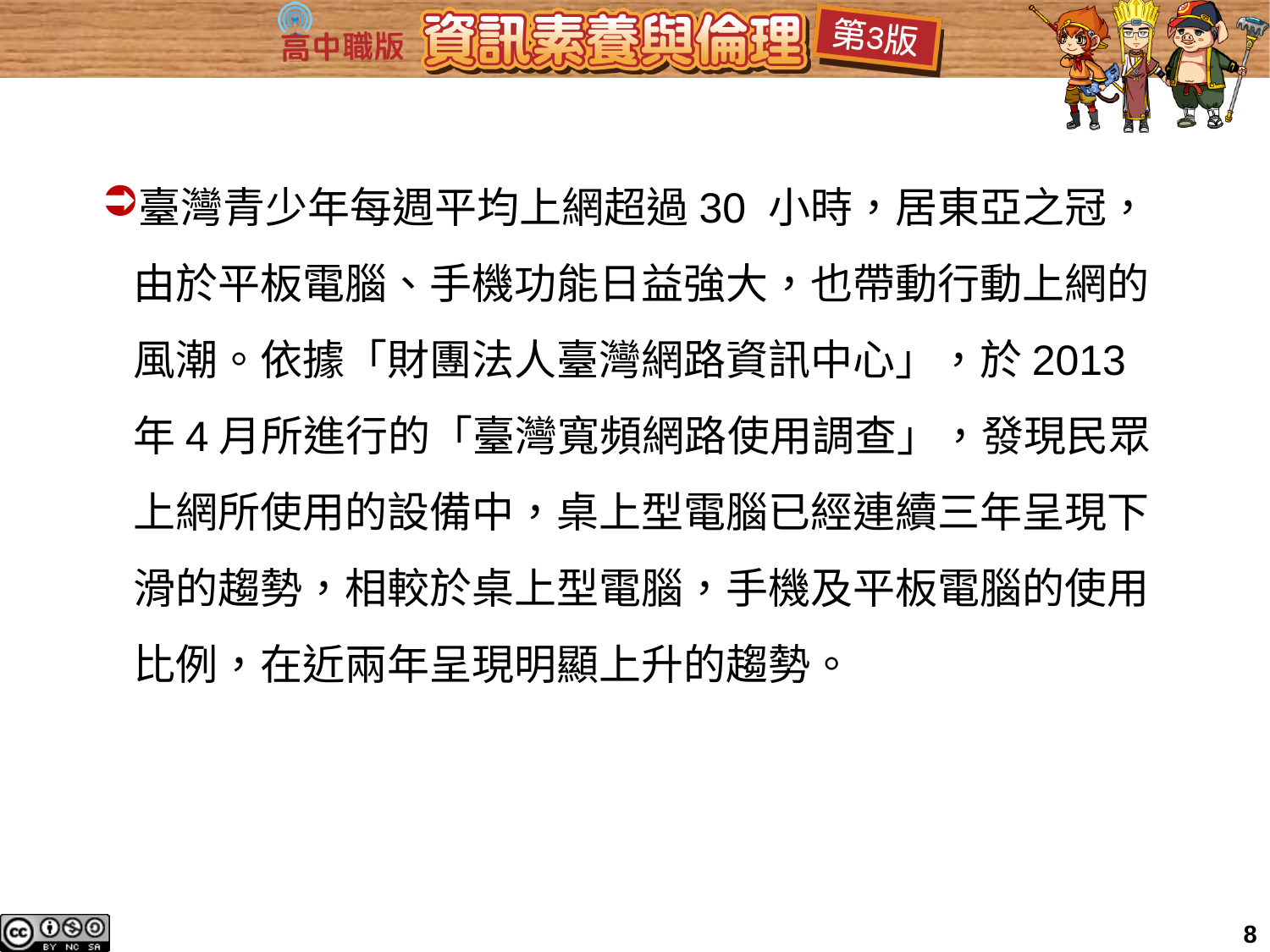

臺灣青少年每週平均上網超過30 小時，居東亞之冠，由於平板電腦、手機功能日益強大，也帶動行動上網的風潮。依據「財團法人臺灣網路資訊中心」，於2013年4月所進行的「臺灣寬頻網路使用調查」，發現民眾上網所使用的設備中，桌上型電腦已經連續三年呈現下滑的趨勢，相較於桌上型電腦，手機及平板電腦的使用比例，在近兩年呈現明顯上升的趨勢。
8